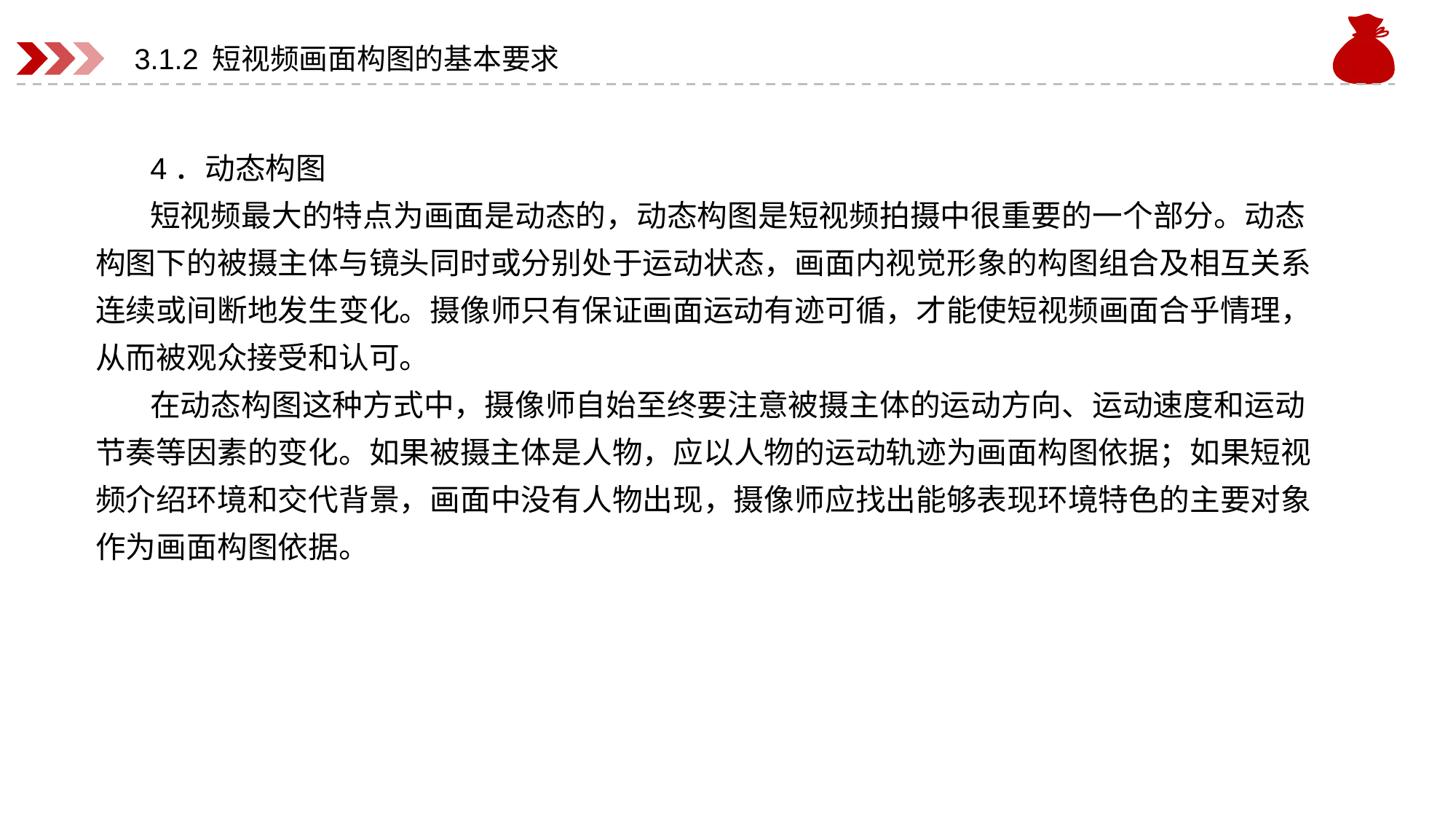

# 3.1.2 短视频画面构图的基本要求
9
4．动态构图
短视频最大的特点为画面是动态的，动态构图是短视频拍摄中很重要的一个部分。动态构图下的被摄主体与镜头同时或分别处于运动状态，画面内视觉形象的构图组合及相互关系连续或间断地发生变化。摄像师只有保证画面运动有迹可循，才能使短视频画面合乎情理，从而被观众接受和认可。
在动态构图这种方式中，摄像师自始至终要注意被摄主体的运动方向、运动速度和运动节奏等因素的变化。如果被摄主体是人物，应以人物的运动轨迹为画面构图依据；如果短视频介绍环境和交代背景，画面中没有人物出现，摄像师应找出能够表现环境特色的主要对象作为画面构图依据。